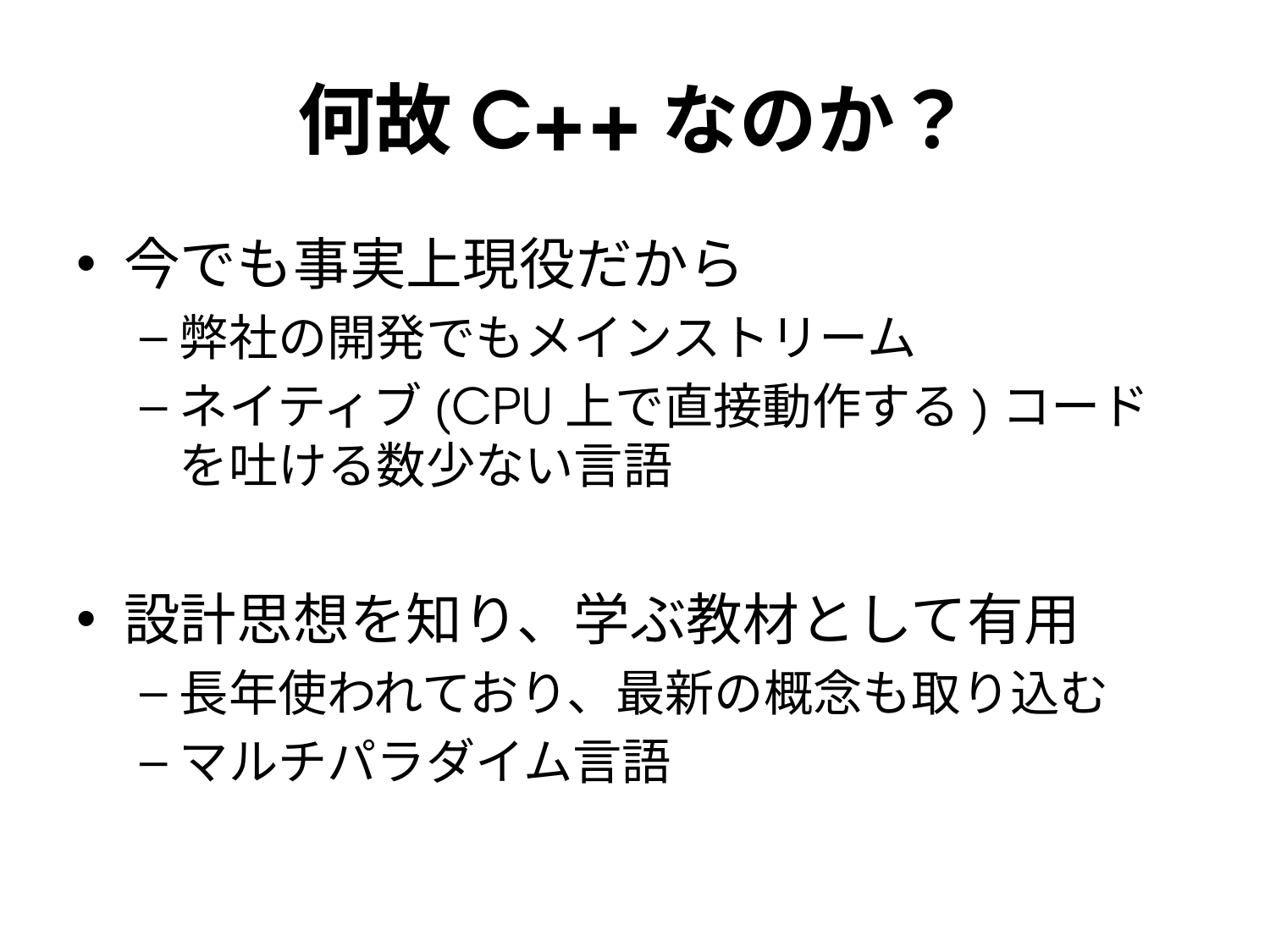

# 何故C++なのか？
今でも事実上現役だから
弊社の開発でもメインストリーム
ネイティブ(CPU上で直接動作する)コードを吐ける数少ない言語

設計思想を知り、学ぶ教材として有用
長年使われており、最新の概念も取り込む
マルチパラダイム言語